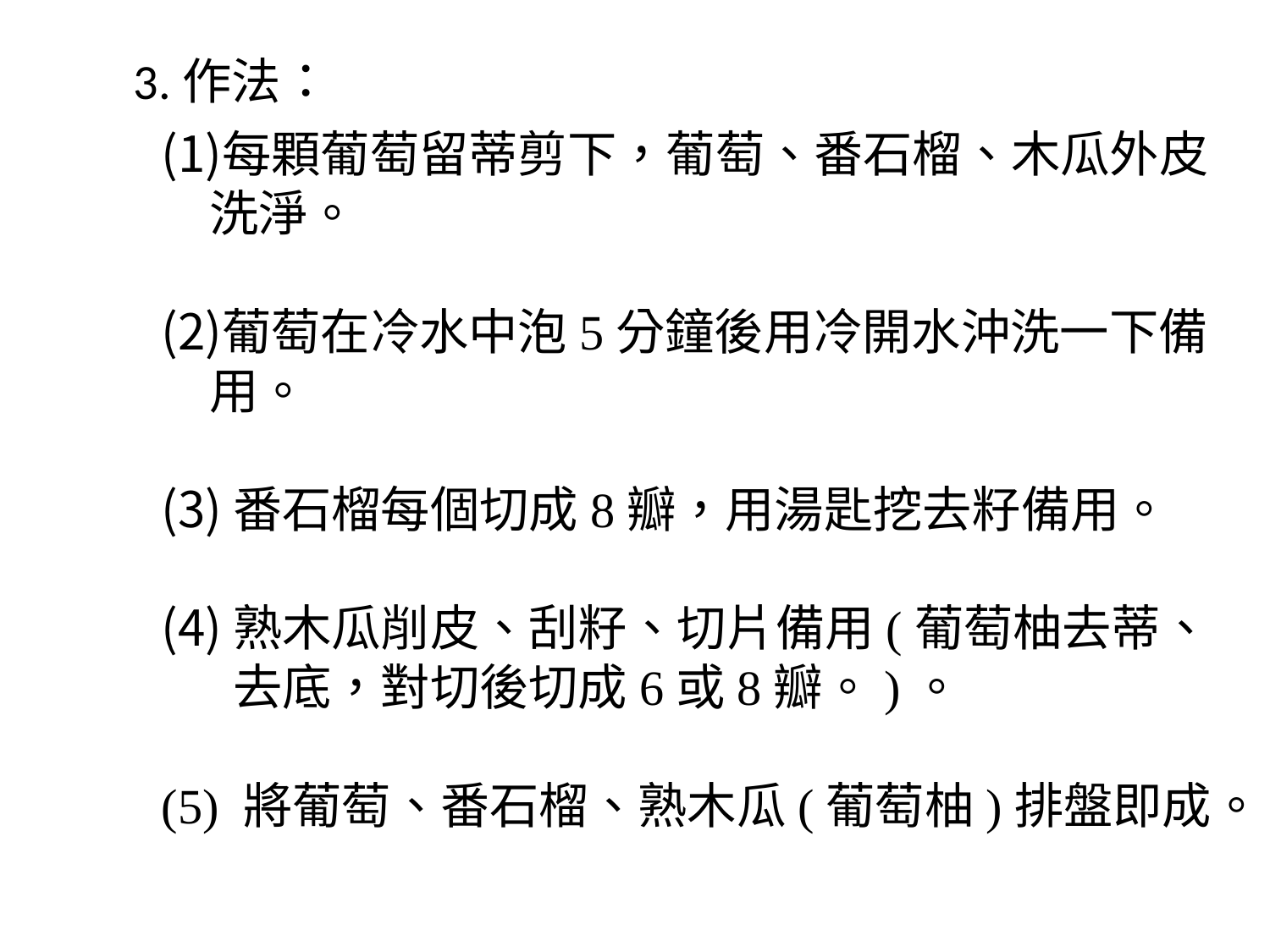

3.作法：
每顆葡萄留蒂剪下，葡萄、番石榴、木瓜外皮洗淨。

葡萄在冷水中泡5分鐘後用冷開水沖洗一下備用。

番石榴每個切成8瓣，用湯匙挖去籽備用。

熟木瓜削皮、刮籽、切片備用(葡萄柚去蒂、去底，對切後切成6或8瓣。)。

(5) 將葡萄、番石榴、熟木瓜(葡萄柚)排盤即成。